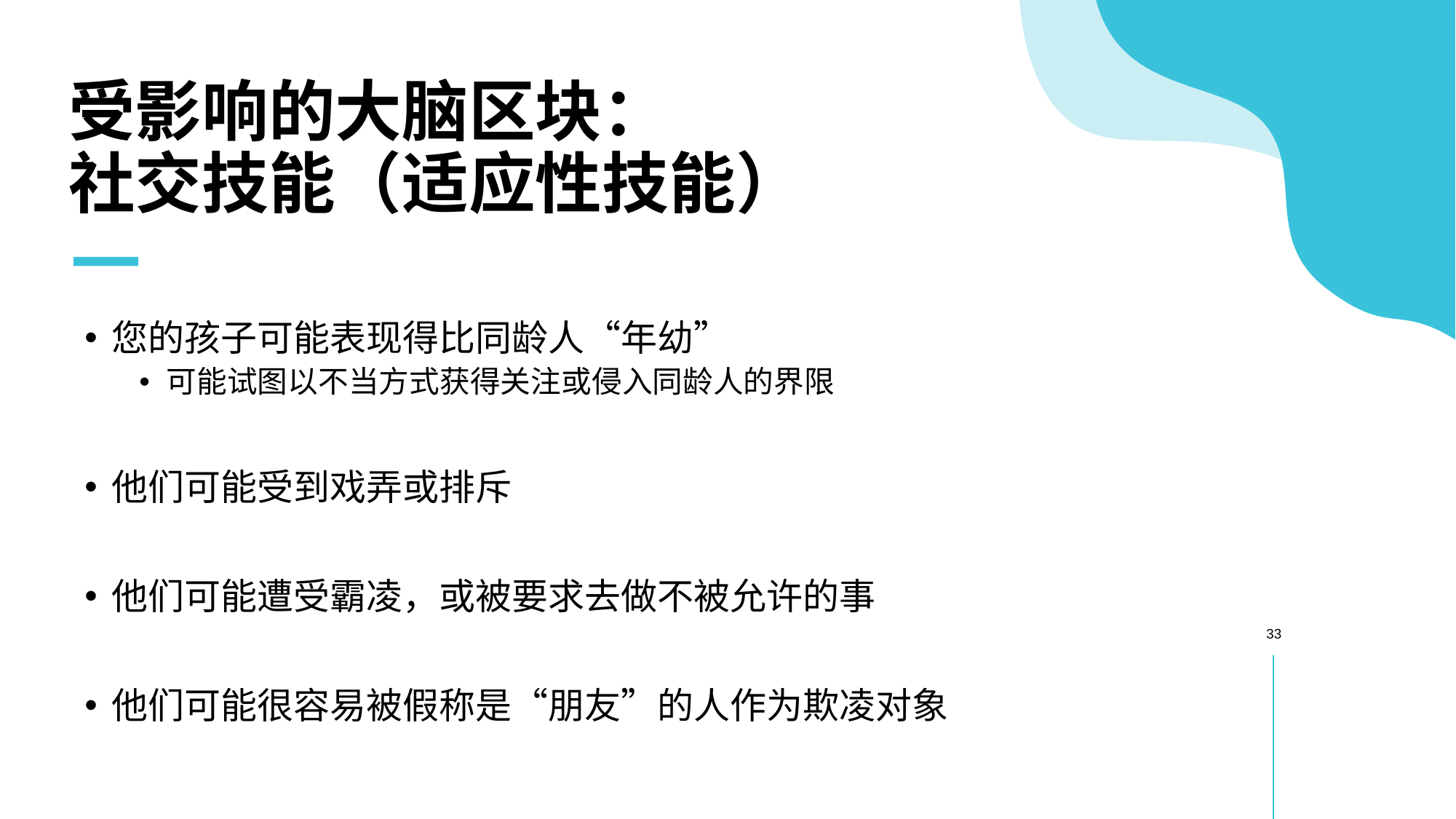

# 受影响的大脑区块： 社交技能（适应性技能）

您的孩子可能表现得比同龄人“年幼”
可能试图以不当方式获得关注或侵入同龄人的界限

他们可能受到戏弄或排斥

他们可能遭受霸凌，或被要求去做不被允许的事

他们可能很容易被假称是“朋友”的人作为欺凌对象
33